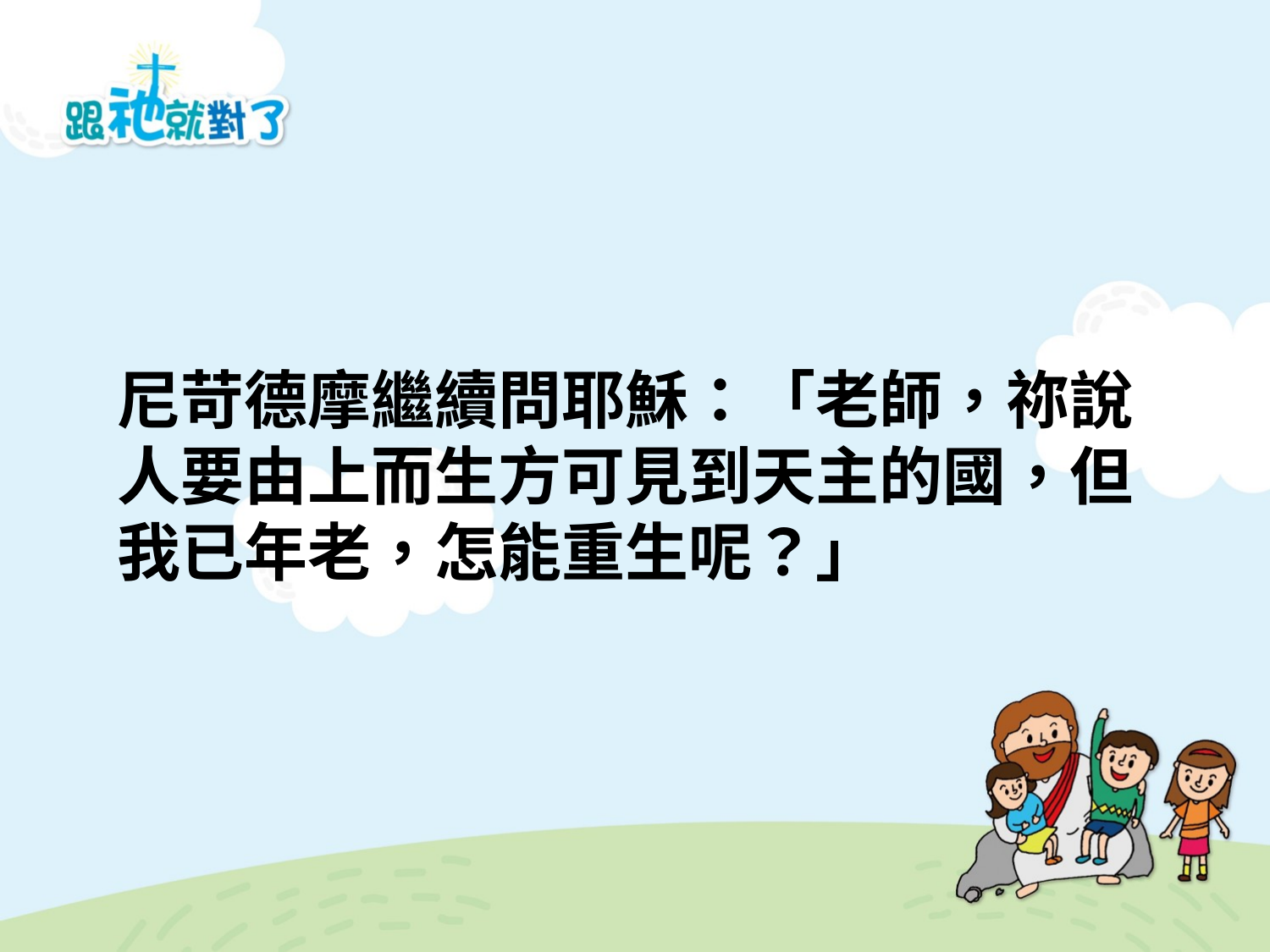

尼苛德摩繼續問耶穌：「老師，祢說人要由上而生方可見到天主的國，但我已年老，怎能重生呢？」